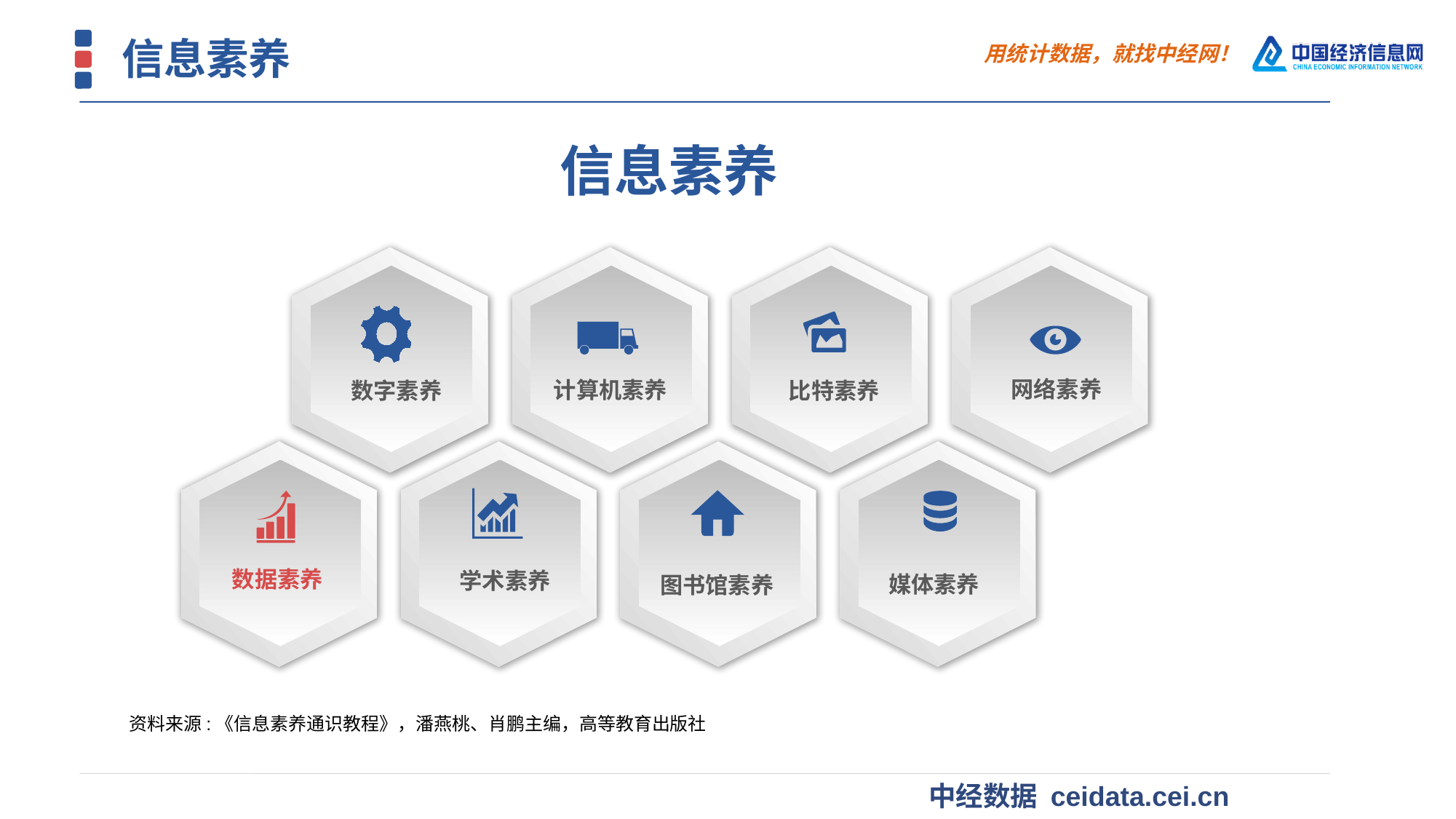

信息素养
信息素养

网络素养
计算机素养
比特素养
数字素养

数据素养
学术素养
媒体素养
图书馆素养
资料来源:《信息素养通识教程》，潘燕桃、肖鹏主编，高等教育出版社
5